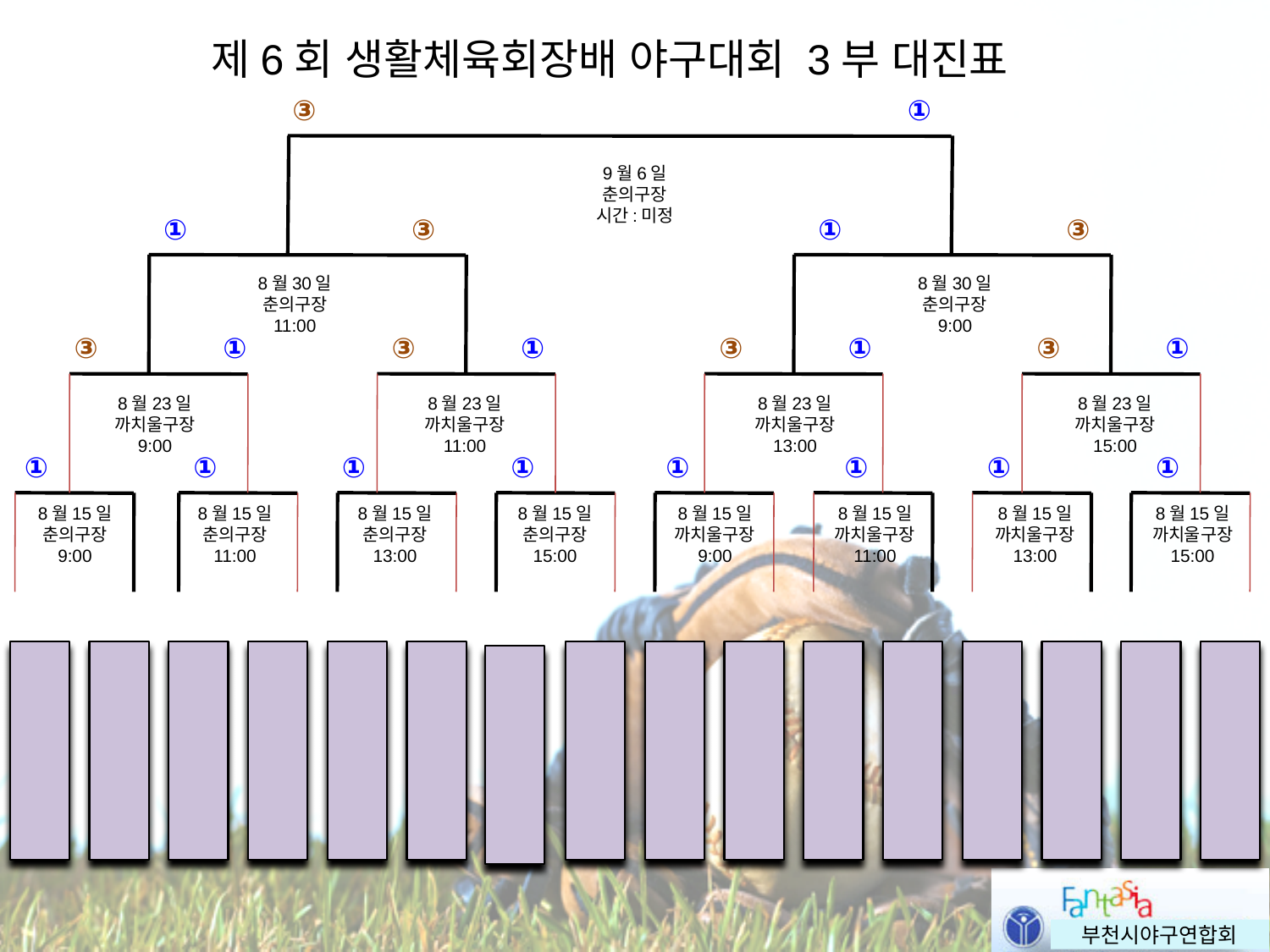

제6회 생활체육회장배 야구대회 3부 대진표
③
①
9월6일
춘의구장
시간:미정
①
③
①
③
8월30일
춘의구장
11:00
8월30일
춘의구장
9:00
③
①
③
①
③
①
③
①
8월23일
까치울구장
9:00
8월23일
까치울구장
11:00
8월23일
까치울구장
13:00
8월23일
까치울구장
15:00
①
①
①
①
①
①
①
①
8월15일
춘의구장
9:00
8월15일
춘의구장
11:00
8월15일
춘의구장
13:00
8월15일
춘의구장
15:00
8월15일
까치울구장
9:00
8월15일
까치울구장
11:00
8월15일
까치울구장
13:00
8월15일
까치울구장
15:00